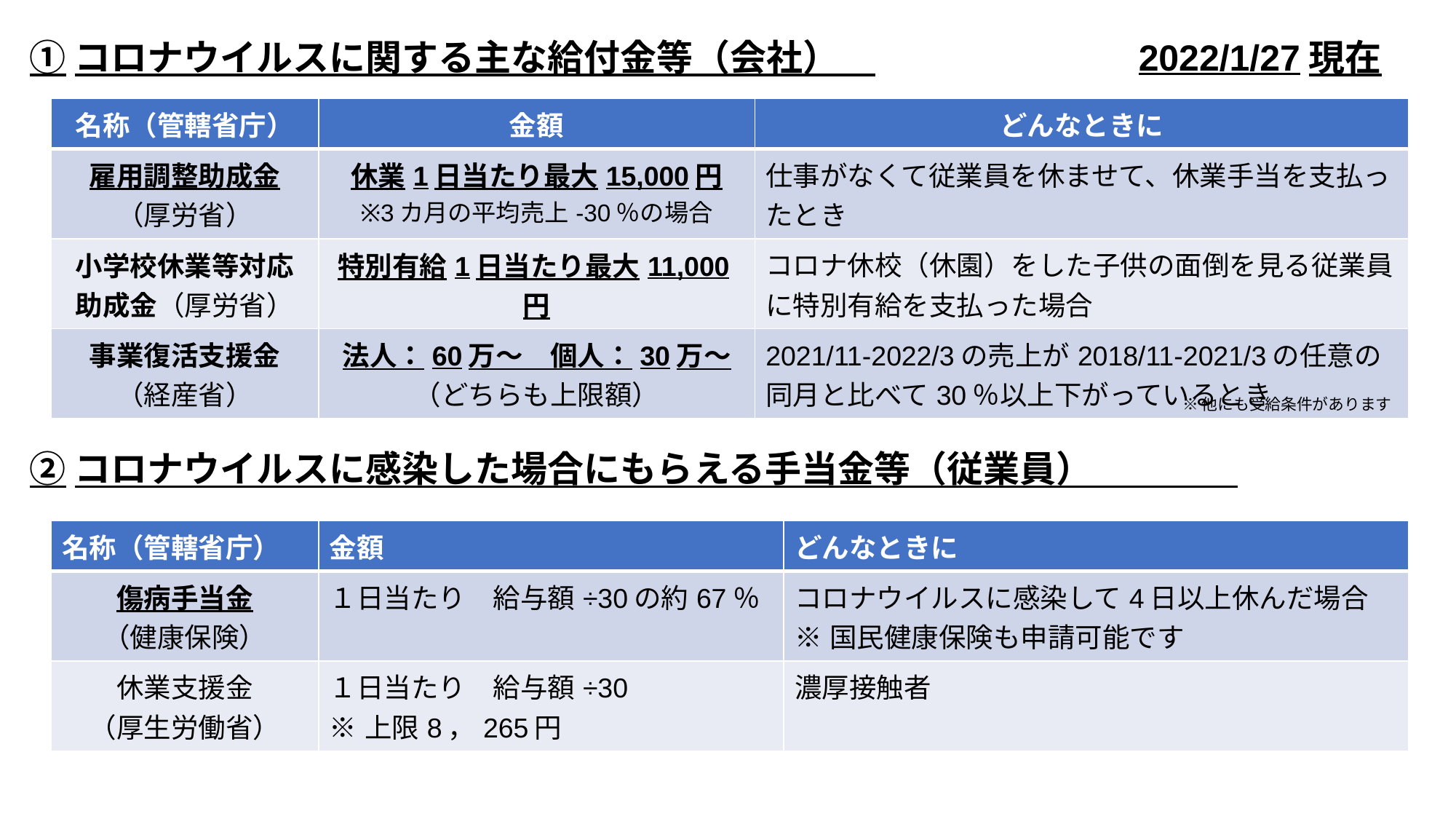

# ①コロナウイルスに関する主な給付金等（会社）　　　　　　　　2022/1/27現在
| 名称（管轄省庁） | 金額 | どんなときに |
| --- | --- | --- |
| 雇用調整助成金 （厚労省） | 休業1日当たり最大15,000円 ※3カ月の平均売上-30％の場合 | 仕事がなくて従業員を休ませて、休業手当を支払ったとき |
| 小学校休業等対応助成金（厚労省） | 特別有給1日当たり最大11,000円 | コロナ休校（休園）をした子供の面倒を見る従業員に特別有給を支払った場合 |
| 事業復活支援金 （経産省） | 法人：60万～　個人：30万～ （どちらも上限額） | 2021/11-2022/3の売上が2018/11-2021/3の任意の同月と比べて30％以上下がっているとき |

※他にも受給条件があります
②コロナウイルスに感染した場合にもらえる手当金等（従業員）
| 名称（管轄省庁） | 金額 | どんなときに |
| --- | --- | --- |
| 傷病手当金 （健康保険） | １日当たり　給与額÷30の約67％ | コロナウイルスに感染して4日以上休んだ場合 ※国民健康保険も申請可能です |
| 休業支援金 （厚生労働省） | １日当たり　給与額÷30 ※上限8，265円 | 濃厚接触者 |